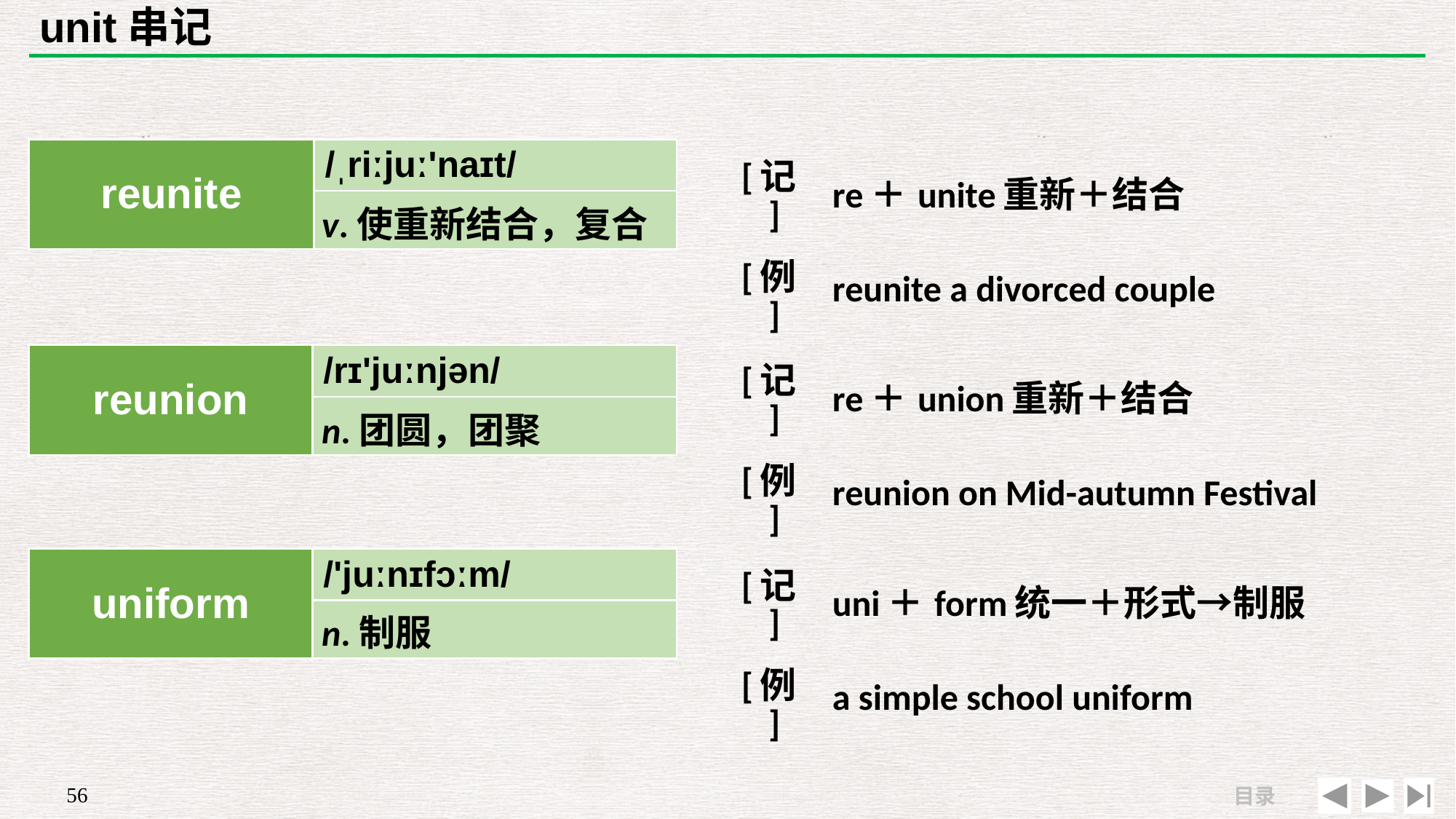

# unit串记

| reunite | /ˌriːjuː'naɪt/ |
| --- | --- |
|  |  |
| [记] | re＋unite重新＋结合 |
| --- | --- |
| [例] | reunite a divorced couple |
v.使重新结合，复合
| reunion | /rɪ'juːnjən/ |
| --- | --- |
|  |  |
| [记] | re＋union重新＋结合 |
| --- | --- |
| [例] | reunion on Mid-autumn Festival |
n.团圆，团聚
| uniform | /'juːnɪfɔːm/ |
| --- | --- |
|  |  |
| [记] | uni＋form统一＋形式→制服 |
| --- | --- |
| [例] | a simple school uniform |
n.制服